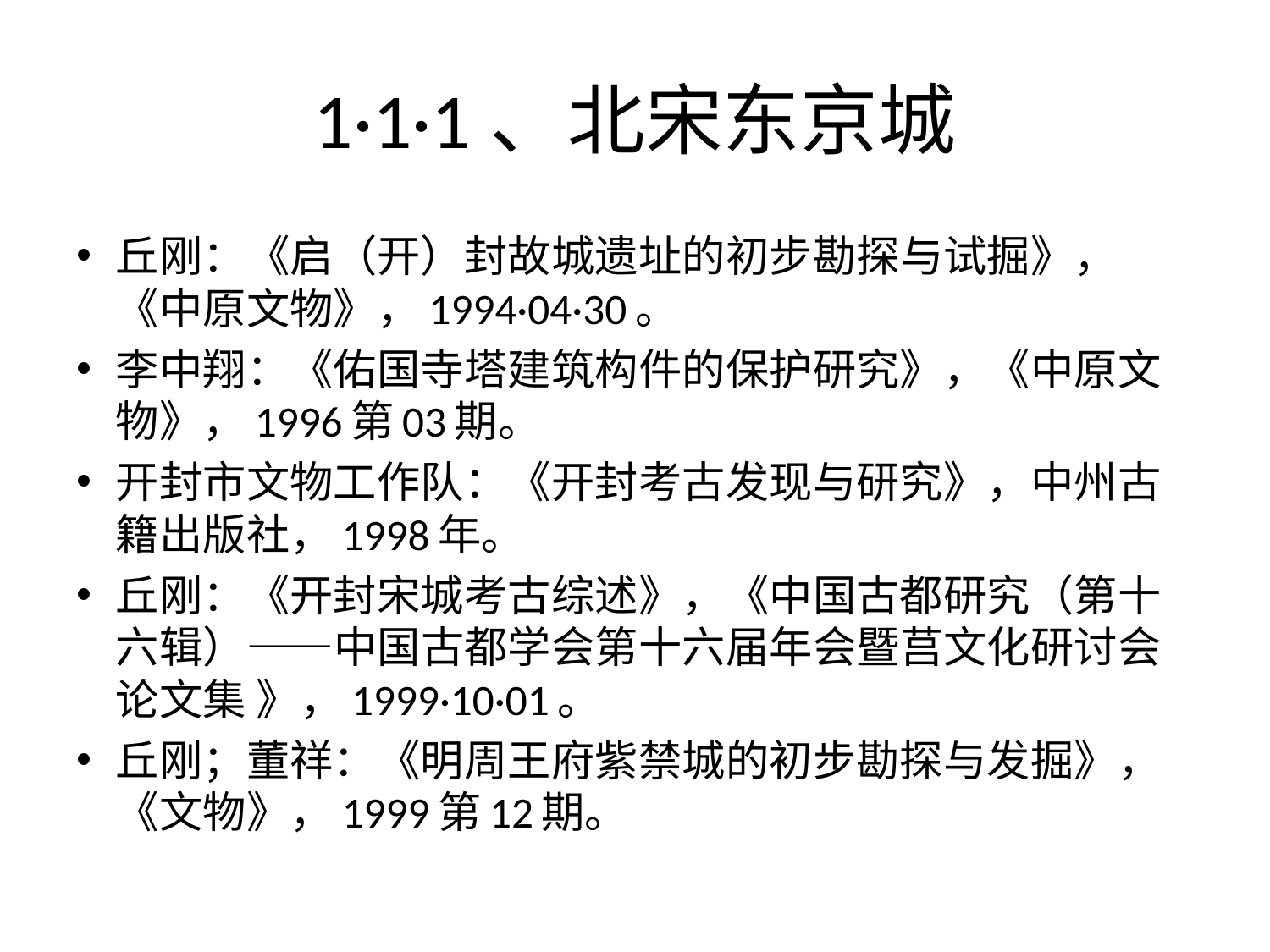

# 1·1·1、北宋东京城
丘刚：《启（开）封故城遗址的初步勘探与试掘》，《中原文物》，1994·04·30。
李中翔：《佑国寺塔建筑构件的保护研究》，《中原文物》，1996第03期。
开封市文物工作队：《开封考古发现与研究》，中州古籍出版社，1998年。
丘刚：《开封宋城考古综述》，《中国古都研究（第十六辑）——中国古都学会第十六届年会暨莒文化研讨会论文集 》，1999·10·01。
丘刚；董祥：《明周王府紫禁城的初步勘探与发掘》，《文物》，1999第12期。